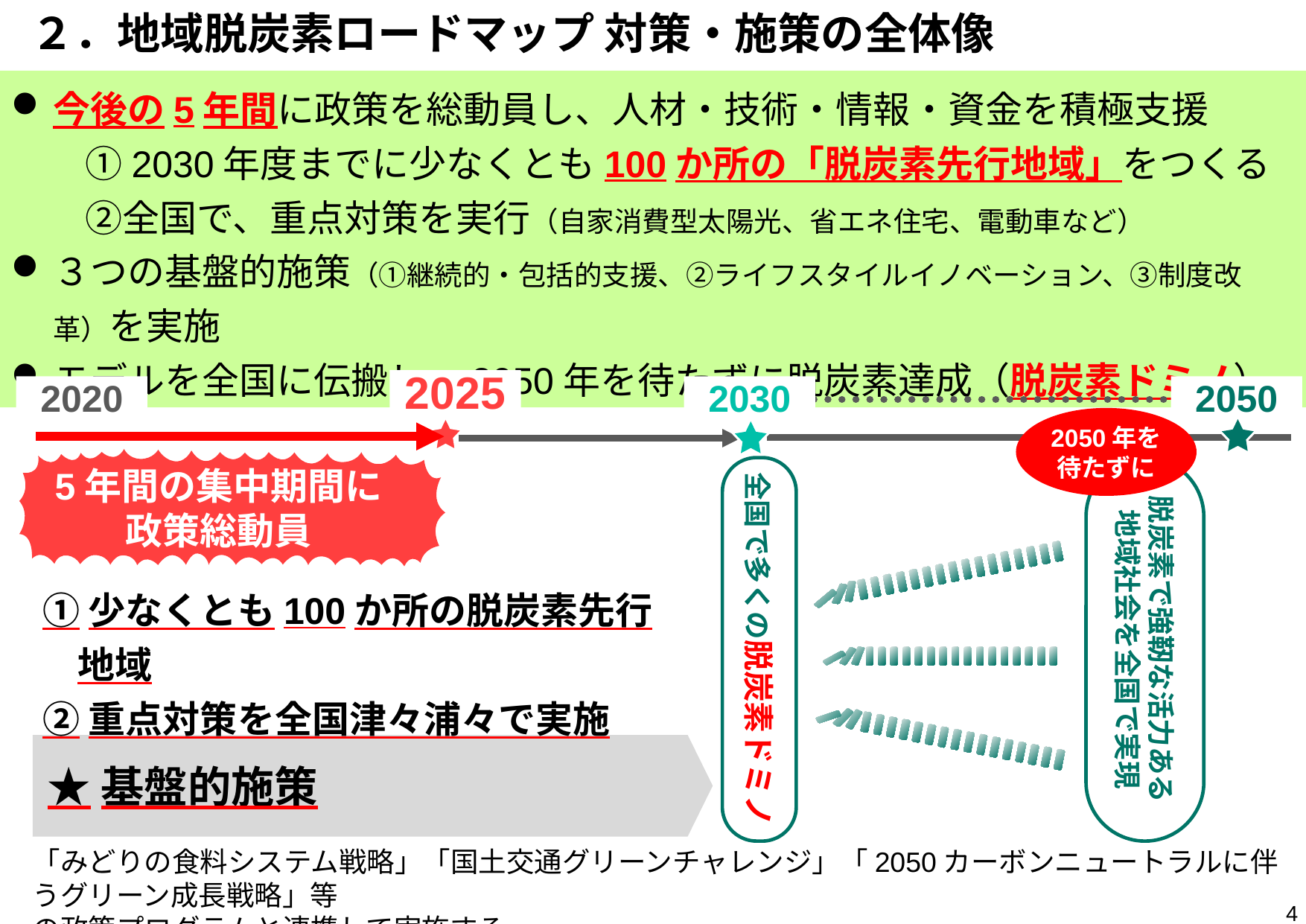

# ２．地域脱炭素ロードマップ 対策・施策の全体像
今後の5年間に政策を総動員し、人材・技術・情報・資金を積極支援
　　①2030年度までに少なくとも100か所の「脱炭素先行地域」をつくる
　　②全国で、重点対策を実行（自家消費型太陽光、省エネ住宅、電動車など）
３つの基盤的施策（①継続的・包括的支援、②ライフスタイルイノベーション、③制度改革）を実施
モデルを全国に伝搬し、2050年を待たずに脱炭素達成（脱炭素ドミノ）
2025
2020
2030
2050

2050年を待たずに

5年間の集中期間に
政策総動員
全国で多くの脱炭素ドミノ
脱炭素で強靭な活力ある
地域社会を全国で実現

①少なくとも100か所の脱炭素先行地域
②重点対策を全国津々浦々で実施

★基盤的施策
「みどりの食料システム戦略」「国土交通グリーンチャレンジ」「2050カーボンニュートラルに伴うグリーン成長戦略」等
の政策プログラムと連携して実施する